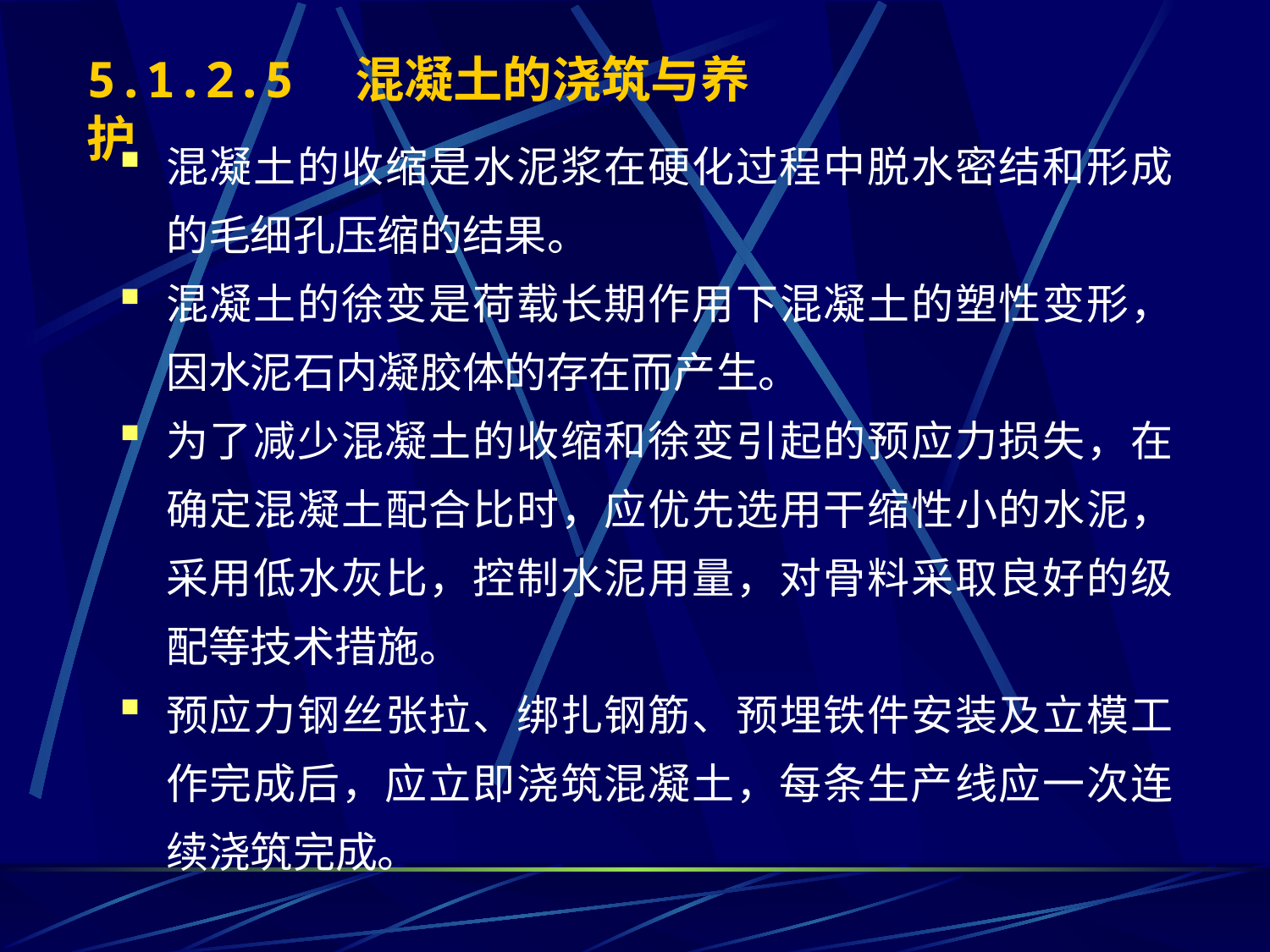

5.1.2.5　混凝土的浇筑与养护
混凝土的收缩是水泥浆在硬化过程中脱水密结和形成的毛细孔压缩的结果。
混凝土的徐变是荷载长期作用下混凝土的塑性变形，因水泥石内凝胶体的存在而产生。
为了减少混凝土的收缩和徐变引起的预应力损失，在确定混凝土配合比时，应优先选用干缩性小的水泥，采用低水灰比，控制水泥用量，对骨料采取良好的级配等技术措施。
预应力钢丝张拉、绑扎钢筋、预埋铁件安装及立模工作完成后，应立即浇筑混凝土，每条生产线应一次连续浇筑完成。